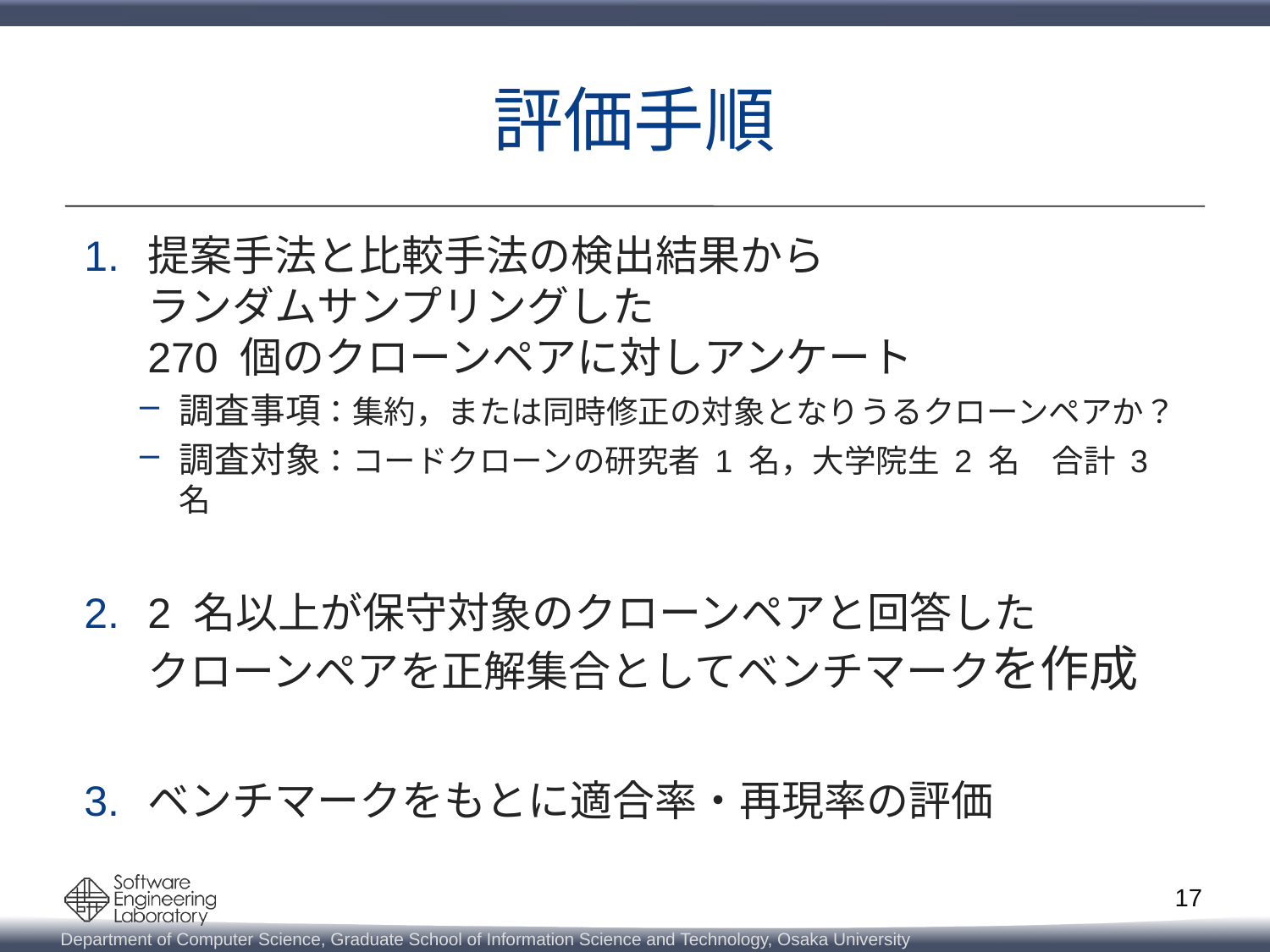

# 評価手順
提案手法と比較手法の検出結果から
ランダムサンプリングした
270 個のクローンペアに対しアンケート
調査事項：集約，または同時修正の対象となりうるクローンペアか？
調査対象：コードクローンの研究者 1 名，大学院生 2 名　合計 3 名

2 名以上が保守対象のクローンペアと回答した
クローンペアを正解集合としてベンチマークを作成

ベンチマークをもとに適合率・再現率の評価
17